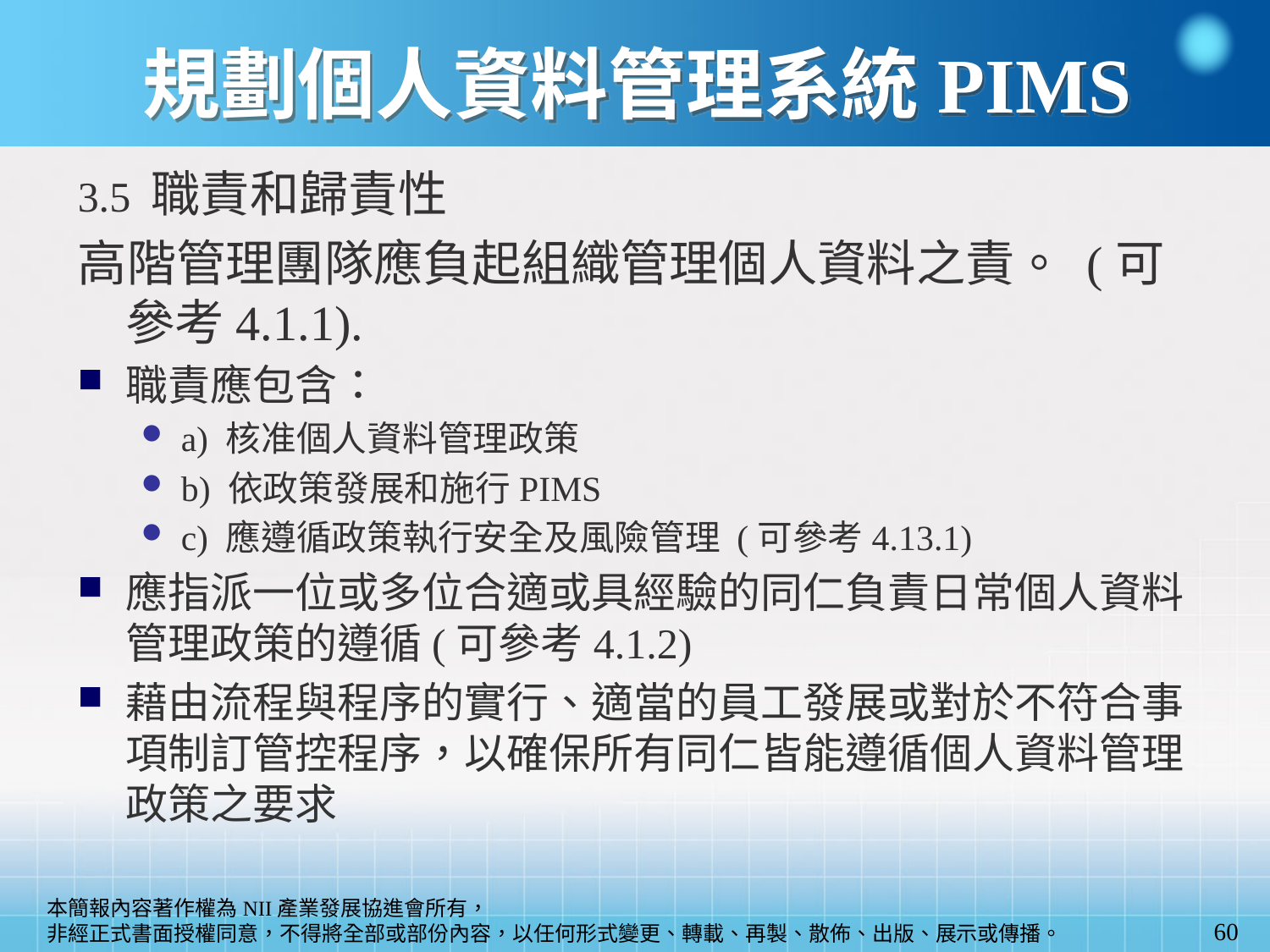

# 規劃個人資料管理系統PIMS
3.5 職責和歸責性
高階管理團隊應負起組織管理個人資料之責。 (可參考4.1.1).
職責應包含：
a) 核准個人資料管理政策
b) 依政策發展和施行PIMS
c) 應遵循政策執行安全及風險管理 (可參考4.13.1)
應指派一位或多位合適或具經驗的同仁負責日常個人資料管理政策的遵循(可參考4.1.2)
藉由流程與程序的實行、適當的員工發展或對於不符合事項制訂管控程序，以確保所有同仁皆能遵循個人資料管理政策之要求
60